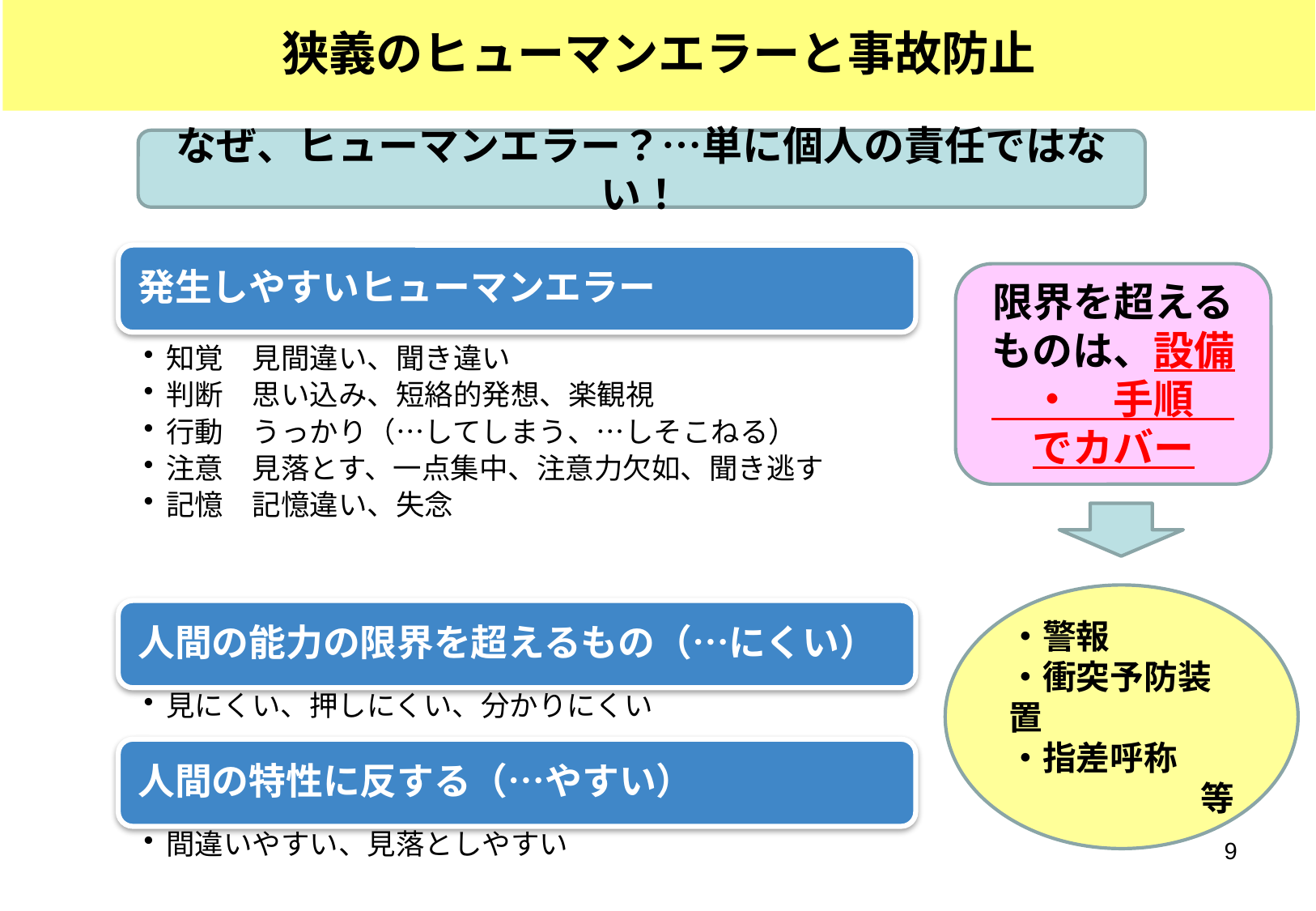

狭義のヒューマンエラーと事故防止
なぜ、ヒューマンエラー？…単に個人の責任ではない！
発生しやすいヒューマンエラー
知覚　見間違い、聞き違い
判断　思い込み、短絡的発想、楽観視
行動　うっかり（…してしまう、…しそこねる）
注意　見落とす、一点集中、注意力欠如、聞き逃す
記憶　記憶違い、失念
人間の能力の限界を超えるもの（…にくい）
見にくい、押しにくい、分かりにくい
人間の特性に反する（…やすい）
間違いやすい、見落としやすい
限界を超えるものは、設備　・　手順　でカバー

・警報
・衝突予防装置
・指差呼称
等
9